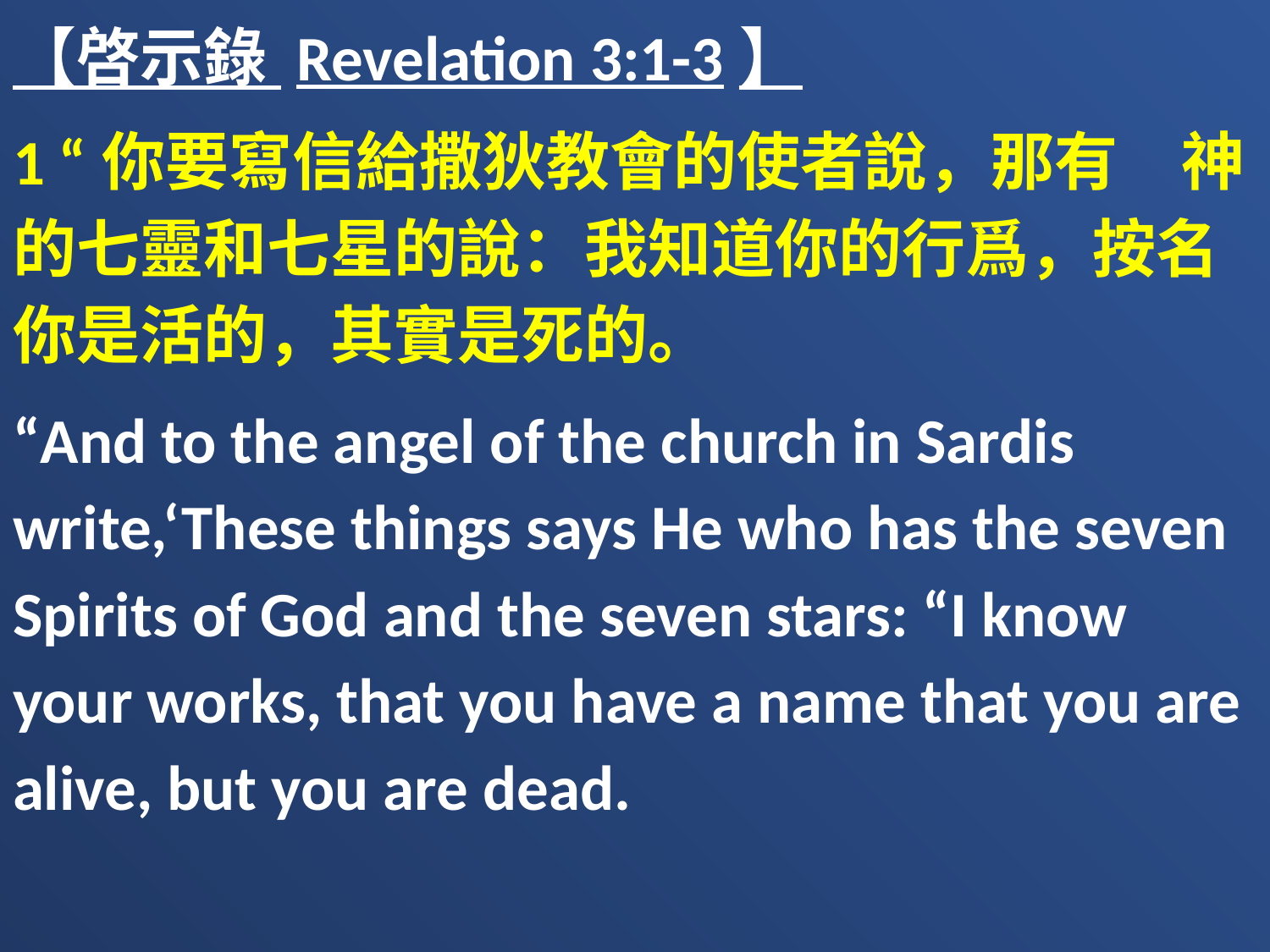

【啓示錄 Revelation 3:1-3】
1 “你要寫信給撒狄教會的使者說，那有　神的七靈和七星的說：我知道你的行爲，按名你是活的，其實是死的。
“And to the angel of the church in Sardis write,‘These things says He who has the seven Spirits of God and the seven stars: “I know your works, that you have a name that you are alive, but you are dead.